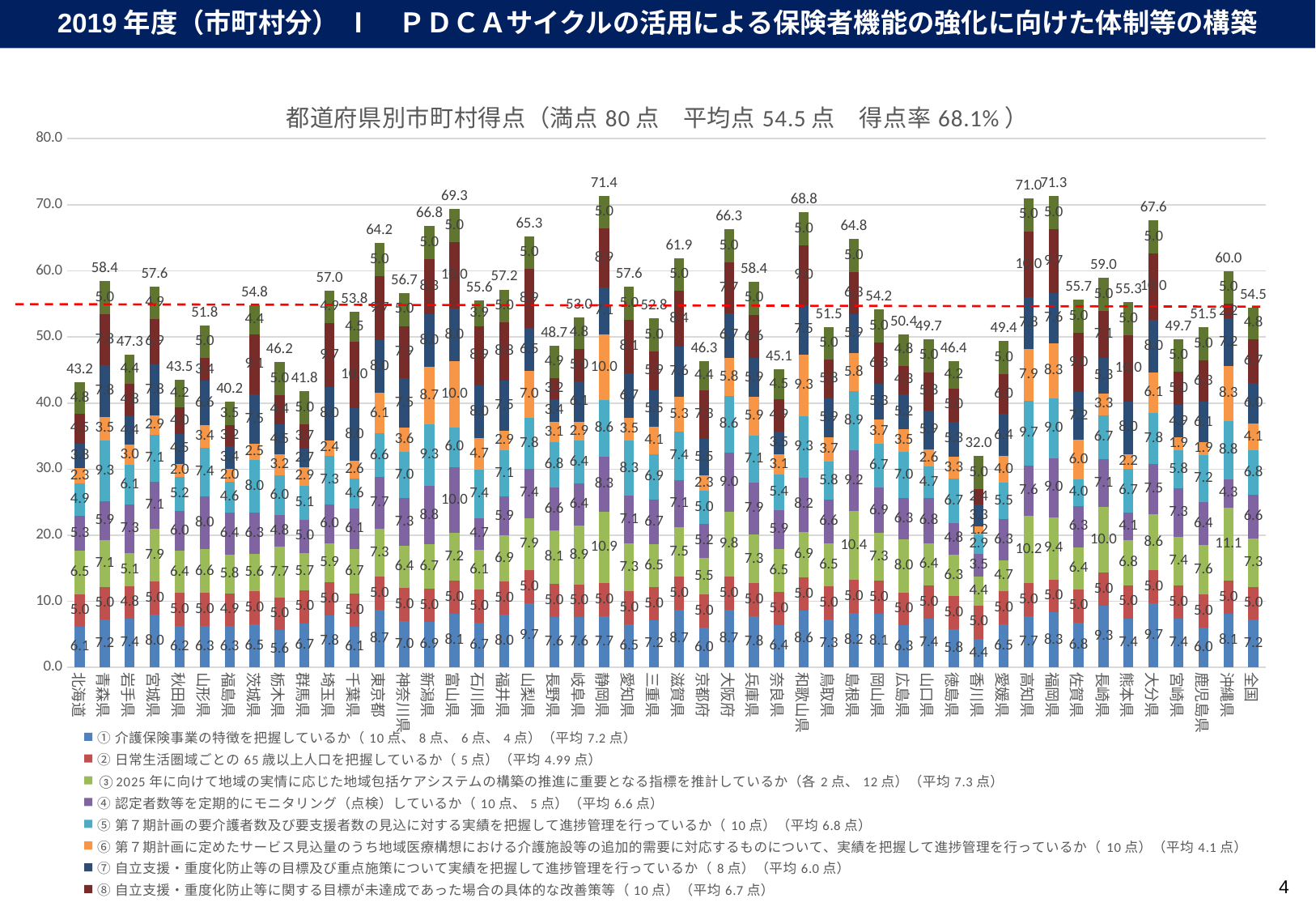

2019年度（市町村分） Ⅰ　ＰＤＣＡサイクルの活用による保険者機能の強化に向けた体制等の構築

### Chart: 都道府県別市町村得点（満点80点　平均点54.5点　得点率68.1%）

| Category | ①介護保険事業の特徴を把握しているか（10点、8点、6点、4点）（平均7.2点） | ②日常生活圏域ごとの65歳以上人口を把握しているか（5点）（平均4.99点） | ③2025年に向けて地域の実情に応じた地域包括ケアシステムの構築の推進に重要となる指標を推計しているか（各2点、12点）（平均7.3点） | ④認定者数等を定期的にモニタリング（点検）しているか（10点、5点）（平均6.6点） | ⑤第７期計画の要介護者数及び要支援者数の見込に対する実績を把握して進捗管理を行っているか（10点）（平均6.8点） | ⑥第７期計画に定めたサービス見込量のうち地域医療構想における介護施設等の追加的需要に対応するものについて、実績を把握して進捗管理を行っているか（10点）（平均4.1点） | ⑦自立支援・重度化防止等の目標及び重点施策について実績を把握して進捗管理を行っているか（8点）（平均6.0点） | ⑧自立支援・重度化防止等に関する目標が未達成であった場合の具体的な改善策等（10点）（平均6.7点） | ⑨地域差を分析し、介護給付費の適正化の方策を策定しているか（5点）（平均4.8点） |  |
|---|---|---|---|---|---|---|---|---|---|---|
| 北海道 | 6.100558659217877 | 5.0 | 6.5251396648044695 | 5.307262569832402 | 4.916201117318436 | 2.2905027932960893 | 3.7541899441340782 | 4.4692737430167595 | 4.832402234636872 | 43.19553072625698 |
| 青森県 | 7.2 | 5.0 | 7.05 | 5.875 | 9.25 | 3.5 | 7.8 | 7.75 | 5.0 | 58.425 |
| 岩手県 | 7.393939393939394 | 4.848484848484849 | 5.090909090909091 | 7.2727272727272725 | 6.0606060606060606 | 3.0303030303030303 | 4.363636363636363 | 4.848484848484849 | 4.393939393939394 | 47.303030303030305 |
| 宮城県 | 8.0 | 5.0 | 7.942857142857143 | 7.142857142857143 | 7.142857142857143 | 2.857142857142857 | 7.771428571428571 | 6.857142857142857 | 4.857142857142857 | 57.57142857142857 |
| 秋田県 | 6.24 | 5.0 | 6.4 | 6.0 | 5.2 | 2.0 | 4.48 | 4.0 | 4.2 | 43.52 |
| 山形県 | 6.285714285714286 | 5.0 | 6.571428571428571 | 8.0 | 7.428571428571429 | 3.4285714285714284 | 6.628571428571429 | 3.4285714285714284 | 5.0 | 51.77142857142857 |
| 福島県 | 6.305084745762712 | 4.915254237288136 | 5.796610169491525 | 6.440677966101695 | 4.576271186440678 | 2.0338983050847457 | 3.389830508474576 | 3.2203389830508473 | 3.4745762711864407 | 40.152542372881356 |
| 茨城県 | 6.545454545454546 | 5.0 | 5.590909090909091 | 6.25 | 7.954545454545454 | 2.5 | 7.454545454545454 | 9.090909090909092 | 4.431818181818182 | 54.81818181818182 |
| 栃木県 | 5.6 | 5.0 | 7.68 | 4.8 | 6.0 | 3.2 | 4.48 | 4.4 | 5.0 | 46.16 |
| 群馬県 | 6.685714285714286 | 5.0 | 5.6571428571428575 | 5.0 | 5.142857142857143 | 2.857142857142857 | 2.742857142857143 | 3.7142857142857144 | 5.0 | 41.8 |
| 埼玉県 | 7.841269841269841 | 5.0 | 5.904761904761905 | 5.9523809523809526 | 7.301587301587301 | 2.380952380952381 | 8.0 | 9.682539682539682 | 4.920634920634921 | 56.98412698412698 |
| 千葉県 | 6.148148148148148 | 5.0 | 6.7407407407407405 | 6.111111111111111 | 4.62962962962963 | 2.5925925925925926 | 8.0 | 10.0 | 4.537037037037037 | 53.75925925925926 |
| 東京都 | 8.709677419354838 | 5.0 | 7.32258064516129 | 7.741935483870968 | 6.612903225806452 | 6.129032258064516 | 8.0 | 9.67741935483871 | 5.0 | 64.19354838709677 |
| 神奈川県 | 7.03030303030303 | 5.0 | 6.363636363636363 | 7.2727272727272725 | 6.96969696969697 | 3.6363636363636362 | 7.515151515151516 | 7.878787878787879 | 5.0 | 56.666666666666664 |
| 新潟県 | 6.866666666666666 | 5.0 | 6.733333333333333 | 8.833333333333334 | 9.333333333333334 | 8.666666666666666 | 8.0 | 8.333333333333334 | 5.0 | 66.76666666666667 |
| 富山県 | 8.133333333333333 | 5.0 | 7.2 | 10.0 | 6.0 | 10.0 | 8.0 | 10.0 | 5.0 | 69.33333333333333 |
| 石川県 | 6.7368421052631575 | 5.0 | 6.105263157894737 | 4.7368421052631575 | 7.368421052631579 | 4.7368421052631575 | 8.0 | 8.947368421052632 | 3.9473684210526314 | 55.578947368421055 |
| 福井県 | 8.0 | 5.0 | 6.9411764705882355 | 5.882352941176471 | 7.0588235294117645 | 2.9411764705882355 | 7.529411764705882 | 8.823529411764707 | 5.0 | 57.1764705882353 |
| 山梨県 | 9.703703703703704 | 5.0 | 7.925925925925926 | 7.407407407407407 | 7.777777777777778 | 7.037037037037037 | 6.518518518518518 | 8.88888888888889 | 5.0 | 65.25925925925925 |
| 長野県 | 7.584415584415584 | 5.0 | 8.12987012987013 | 6.558441558441558 | 6.753246753246753 | 3.116883116883117 | 3.4285714285714284 | 3.2467532467532467 | 4.87012987012987 | 48.688311688311686 |
| 岐阜県 | 7.571428571428571 | 5.0 | 8.857142857142858 | 6.428571428571429 | 6.428571428571429 | 2.857142857142857 | 6.095238095238095 | 5.0 | 4.761904761904762 | 53.0 |
| 静岡県 | 7.714285714285714 | 5.0 | 10.857142857142858 | 8.285714285714286 | 8.571428571428571 | 10.0 | 7.085714285714285 | 8.857142857142858 | 5.0 | 71.37142857142857 |
| 愛知県 | 6.481481481481482 | 5.0 | 7.333333333333333 | 7.12962962962963 | 8.333333333333334 | 3.5185185185185186 | 6.666666666666667 | 8.148148148148149 | 5.0 | 57.611111111111114 |
| 三重県 | 7.172413793103448 | 5.0 | 6.482758620689655 | 6.724137931034483 | 6.896551724137931 | 4.137931034482759 | 5.517241379310345 | 5.862068965517241 | 5.0 | 52.793103448275865 |
| 滋賀県 | 8.736842105263158 | 5.0 | 7.473684210526316 | 7.105263157894737 | 7.368421052631579 | 5.2631578947368425 | 7.578947368421052 | 8.421052631578947 | 5.0 | 61.94736842105263 |
| 京都府 | 6.0 | 5.0 | 5.538461538461538 | 5.1923076923076925 | 5.0 | 2.3076923076923075 | 5.538461538461538 | 7.3076923076923075 | 4.423076923076923 | 46.30769230769231 |
| 大阪府 | 8.744186046511627 | 5.0 | 9.767441860465116 | 8.953488372093023 | 8.604651162790697 | 5.813953488372093 | 6.6976744186046515 | 7.674418604651163 | 5.0 | 66.25581395348837 |
| 兵庫県 | 7.7560975609756095 | 5.0 | 7.317073170731708 | 7.926829268292683 | 7.073170731707317 | 5.853658536585366 | 5.853658536585366 | 6.585365853658536 | 5.0 | 58.36585365853659 |
| 奈良県 | 6.410256410256411 | 5.0 | 6.461538461538462 | 5.897435897435898 | 5.384615384615385 | 3.076923076923077 | 3.4871794871794872 | 4.871794871794871 | 4.487179487179487 | 45.07692307692308 |
| 和歌山県 | 8.6 | 5.0 | 6.933333333333334 | 8.166666666666666 | 9.333333333333334 | 9.333333333333334 | 7.466666666666667 | 9.0 | 5.0 | 68.83333333333333 |
| 鳥取県 | 7.2631578947368425 | 5.0 | 6.526315789473684 | 6.578947368421052 | 5.7894736842105265 | 3.6842105263157894 | 5.894736842105263 | 5.7894736842105265 | 5.0 | 51.526315789473685 |
| 島根県 | 8.210526315789474 | 5.0 | 10.421052631578947 | 9.210526315789474 | 8.947368421052632 | 5.7894736842105265 | 5.894736842105263 | 6.315789473684211 | 5.0 | 64.78947368421052 |
| 岡山県 | 8.074074074074074 | 5.0 | 7.2592592592592595 | 6.851851851851852 | 6.666666666666667 | 3.7037037037037037 | 5.333333333333333 | 6.296296296296297 | 5.0 | 54.18518518518518 |
| 広島県 | 6.3478260869565215 | 5.0 | 8.0 | 6.304347826086956 | 6.956521739130435 | 3.4782608695652173 | 5.217391304347826 | 4.3478260869565215 | 4.782608695652174 | 50.43478260869565 |
| 山口県 | 7.368421052631579 | 5.0 | 6.421052631578948 | 6.842105263157895 | 4.7368421052631575 | 2.6315789473684212 | 5.894736842105263 | 5.7894736842105265 | 5.0 | 49.68421052631579 |
| 徳島県 | 5.75 | 5.0 | 6.333333333333333 | 4.791666666666667 | 6.666666666666667 | 3.3333333333333335 | 5.333333333333333 | 5.0 | 4.166666666666667 | 46.375 |
| 香川県 | 4.352941176470588 | 5.0 | 4.352941176470588 | 3.5294117647058822 | 2.9411764705882355 | 1.1764705882352942 | 3.2941176470588234 | 2.3529411764705883 | 5.0 | 32.0 |
| 愛媛県 | 6.5 | 5.0 | 4.7 | 6.25 | 5.5 | 4.0 | 6.4 | 6.0 | 5.0 | 49.35 |
| 高知県 | 7.705882352941177 | 5.0 | 10.235294117647058 | 7.647058823529412 | 9.705882352941176 | 7.9411764705882355 | 7.764705882352941 | 10.0 | 5.0 | 71.0 |
| 福岡県 | 8.3 | 5.0 | 9.4 | 9.0 | 9.0 | 8.333333333333334 | 7.6 | 9.666666666666666 | 5.0 | 71.3 |
| 佐賀県 | 6.8 | 5.0 | 6.4 | 6.25 | 4.0 | 6.0 | 7.2 | 9.0 | 5.0 | 55.65 |
| 長崎県 | 9.333333333333334 | 5.0 | 10.0 | 7.142857142857143 | 6.666666666666667 | 3.3333333333333335 | 5.333333333333333 | 7.142857142857143 | 5.0 | 58.95238095238095 |
| 熊本県 | 7.4222222222222225 | 5.0 | 6.844444444444444 | 4.111111111111111 | 6.666666666666667 | 2.2222222222222223 | 8.0 | 10.0 | 5.0 | 55.266666666666666 |
| 大分県 | 9.666666666666666 | 5.0 | 8.555555555555555 | 7.5 | 7.777777777777778 | 6.111111111111111 | 8.0 | 10.0 | 5.0 | 67.61111111111111 |
| 宮崎県 | 7.384615384615385 | 5.0 | 7.384615384615385 | 7.3076923076923075 | 5.769230769230769 | 1.9230769230769231 | 4.923076923076923 | 5.0 | 5.0 | 49.69230769230769 |
| 鹿児島県 | 6.0 | 5.0 | 7.5813953488372094 | 6.395348837209302 | 7.209302325581396 | 1.8604651162790697 | 6.1395348837209305 | 6.27906976744186 | 5.0 | 51.46511627906977 |
| 沖縄県 | 8.146341463414634 | 5.0 | 11.073170731707316 | 4.2682926829268295 | 8.78048780487805 | 8.292682926829269 | 7.219512195121951 | 2.1951219512195124 | 5.0 | 59.97560975609756 |
| 全国 | 7.205054566341183 | 4.994256174612292 | 7.282021826536473 | 6.593911545089029 | 6.760482481332567 | 4.112578977599081 | 6.042504307869041 | 6.651349798966112 | 4.816197587593337 | 54.458357265939114 |
4